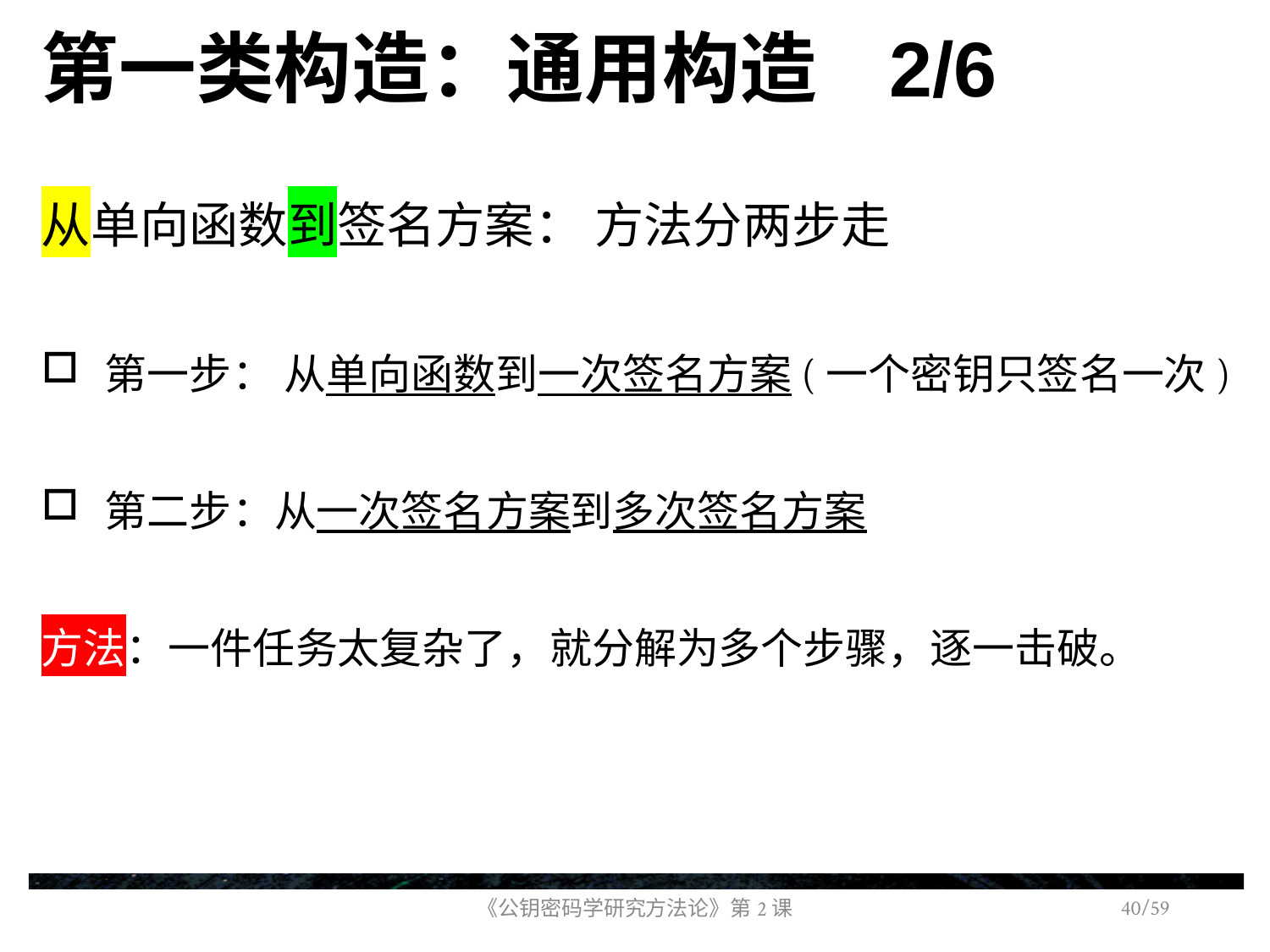

# 第一类构造：通用构造   2/6
从单向函数到签名方案： 方法分两步走

第一步： 从单向函数到一次签名方案(一个密钥只签名一次)

第二步：从一次签名方案到多次签名方案

方法：一件任务太复杂了，就分解为多个步骤，逐一击破。
《公钥密码学研究方法论》第2课
40/59